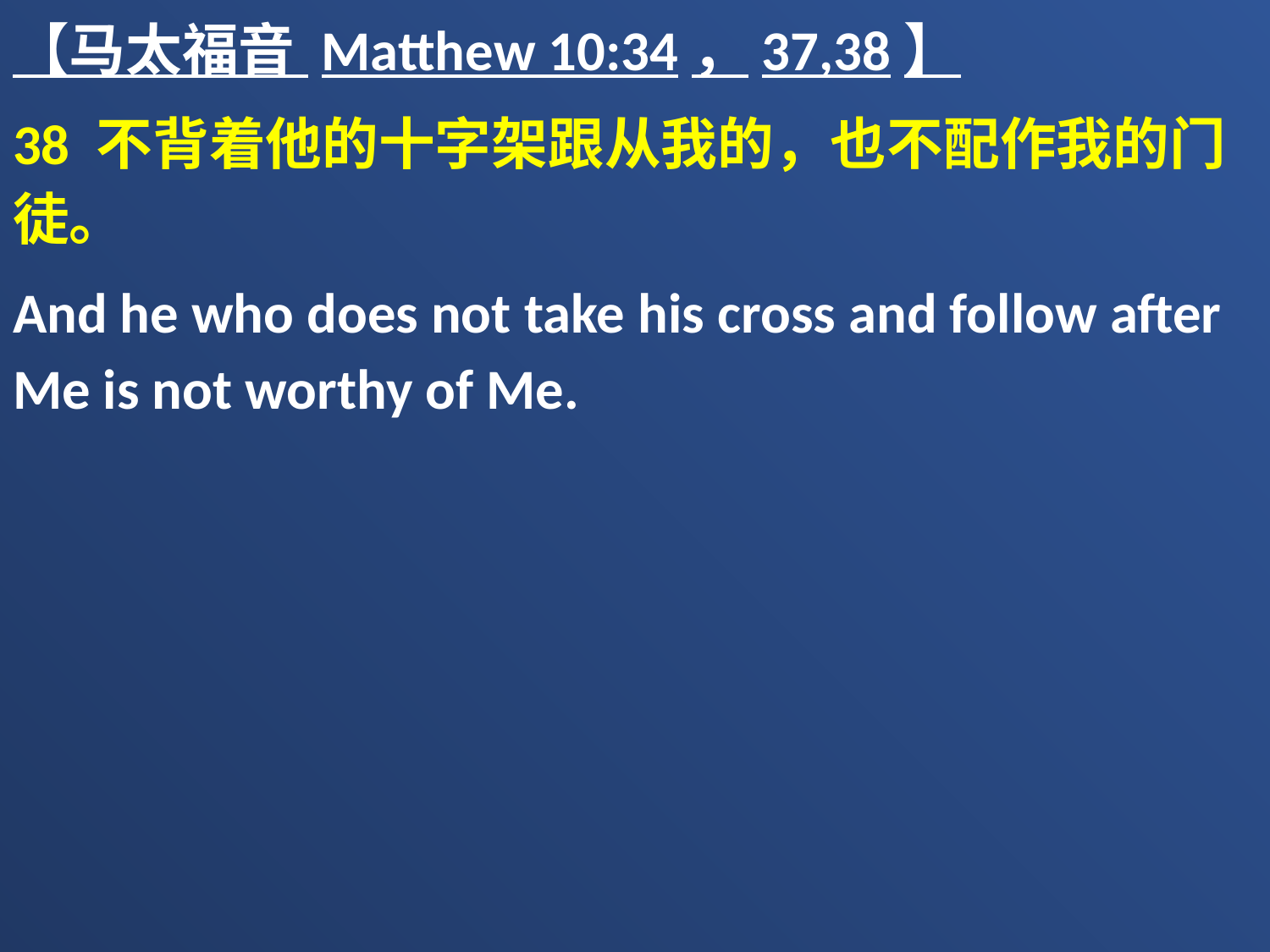

【马太福音 Matthew 10:34，37,38】
38 不背着他的十字架跟从我的，也不配作我的门徒。
And he who does not take his cross and follow after Me is not worthy of Me.